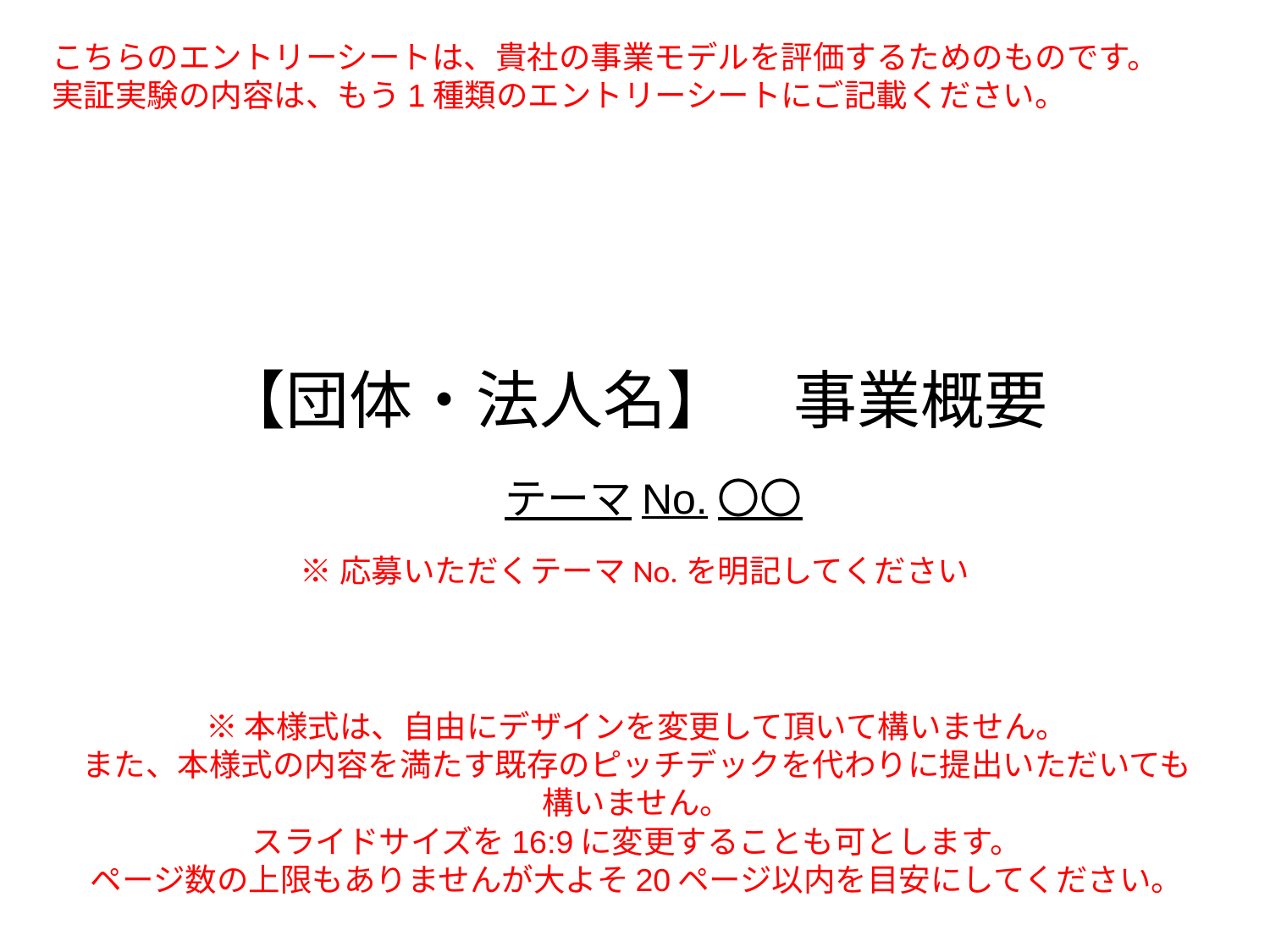

こちらのエントリーシートは、貴社の事業モデルを評価するためのものです。
実証実験の内容は、もう1種類のエントリーシートにご記載ください。
# 【団体・法人名】　事業概要
テーマNo.〇〇
※応募いただくテーマNo.を明記してください
※本様式は、自由にデザインを変更して頂いて構いません。
また、本様式の内容を満たす既存のピッチデックを代わりに提出いただいても構いません。
スライドサイズを16:9に変更することも可とします。
ページ数の上限もありませんが大よそ20ページ以内を目安にしてください。